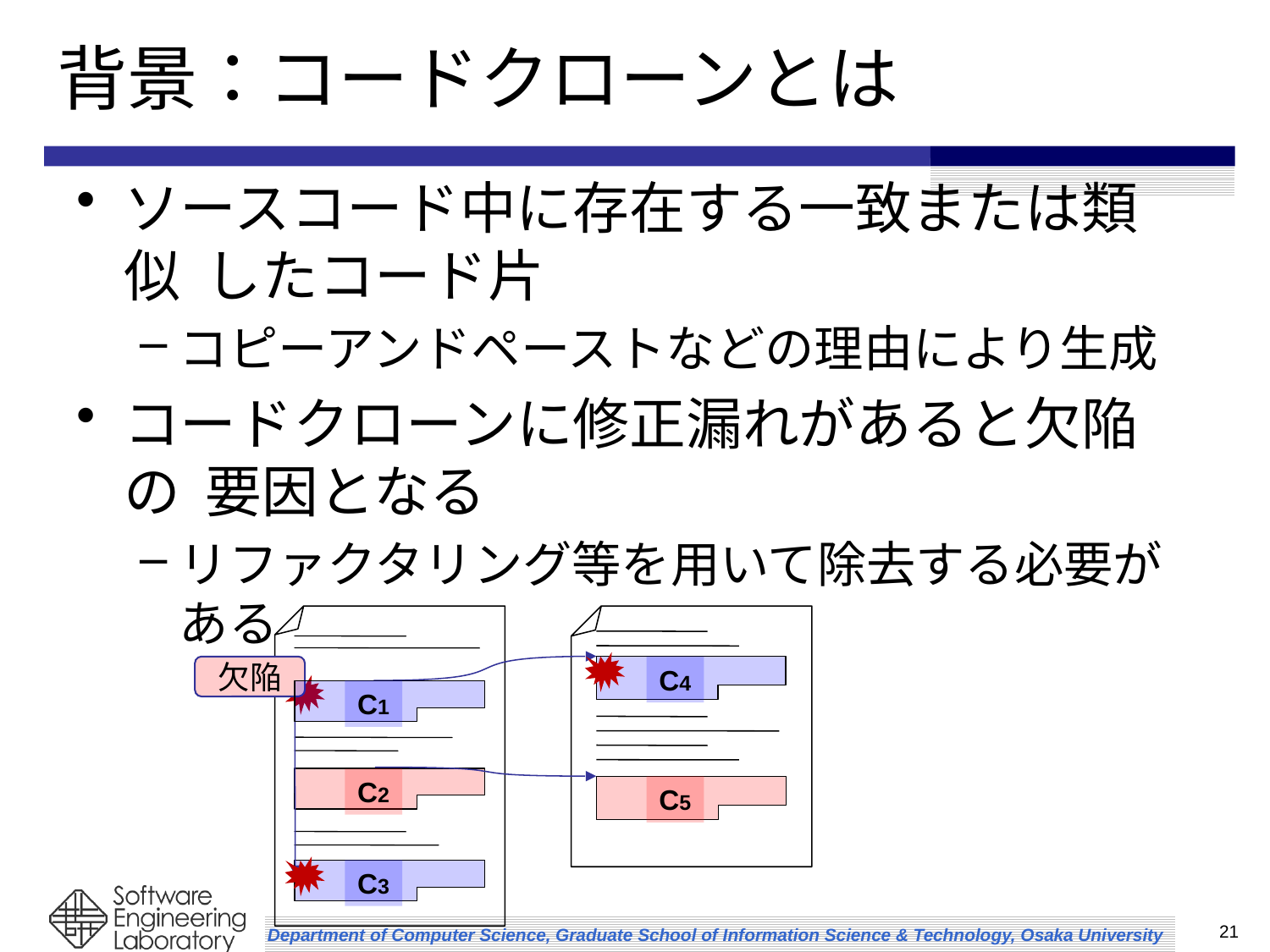

# 背景：コードクローンとは
ソースコード中に存在する一致または類似  したコード片
コピーアンドペーストなどの理由により生成
コードクローンに修正漏れがあると欠陥の  要因となる
リファクタリング等を用いて除去する必要がある

C4
欠陥

C1

C2

C5

C3

21